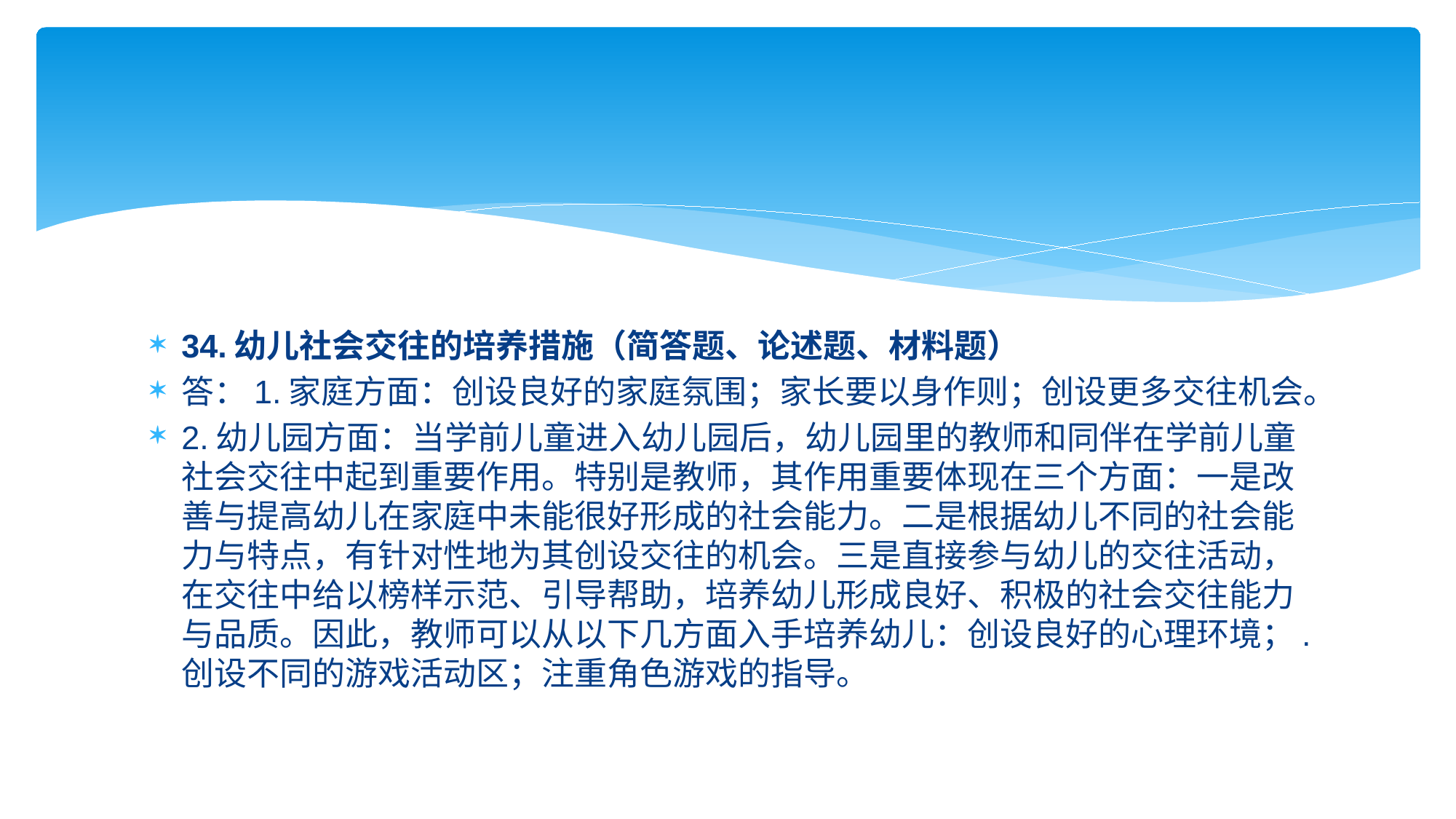

#
34.幼儿社会交往的培养措施（简答题、论述题、材料题）
答：1.家庭方面：创设良好的家庭氛围；家长要以身作则；创设更多交往机会。
2.幼儿园方面：当学前儿童进入幼儿园后，幼儿园里的教师和同伴在学前儿童社会交往中起到重要作用。特别是教师，其作用重要体现在三个方面：一是改善与提高幼儿在家庭中未能很好形成的社会能力。二是根据幼儿不同的社会能力与特点，有针对性地为其创设交往的机会。三是直接参与幼儿的交往活动，在交往中给以榜样示范、引导帮助，培养幼儿形成良好、积极的社会交往能力与品质。因此，教师可以从以下几方面入手培养幼儿：创设良好的心理环境；.创设不同的游戏活动区；注重角色游戏的指导。